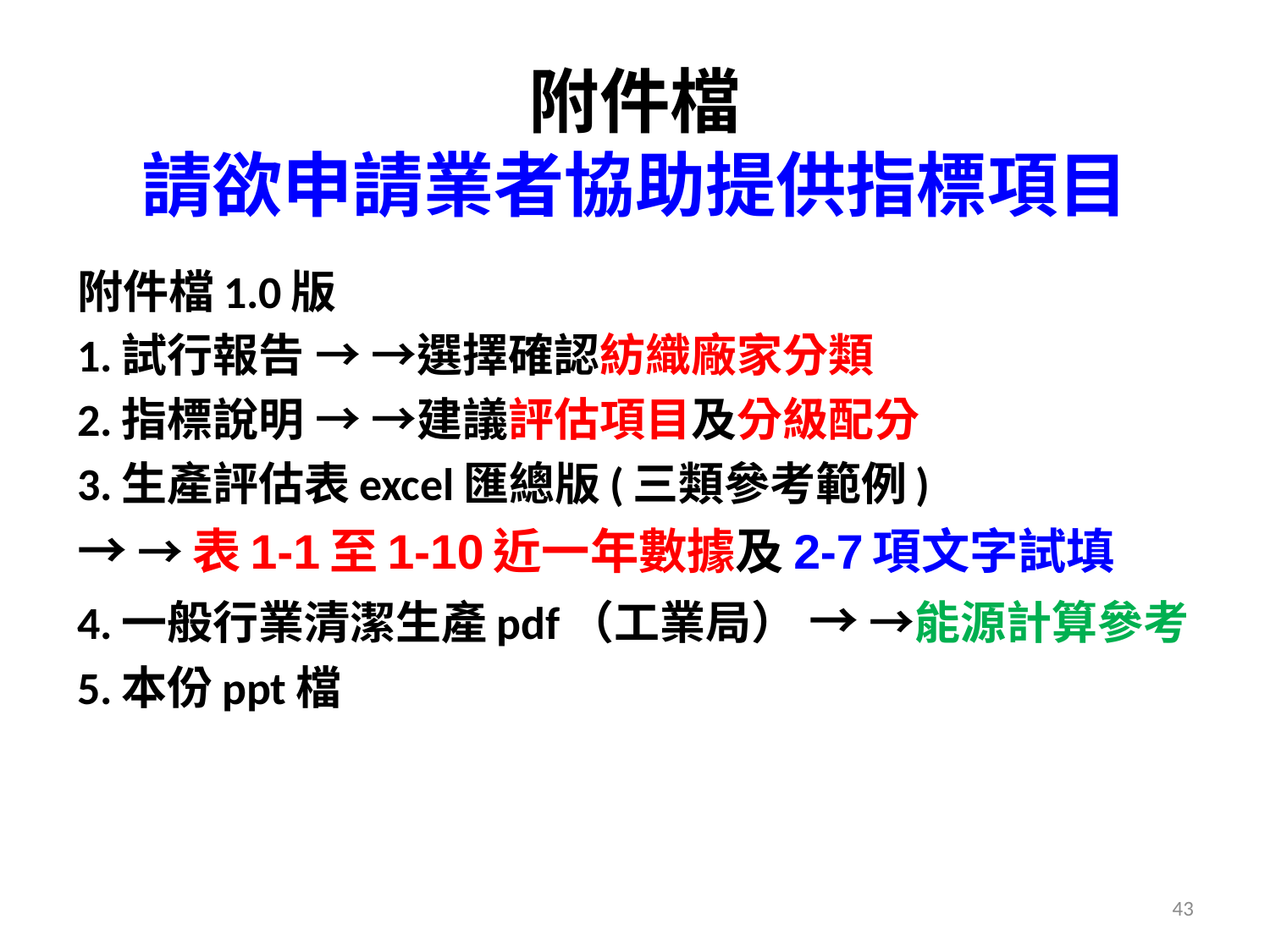

# 附件檔 請欲申請業者協助提供指標項目
附件檔1.0版
1.試行報告 → →選擇確認紡織廠家分類
2.指標說明 → →建議評估項目及分級配分
3.生產評估表excel匯總版(三類參考範例)
→ →表1-1至1-10近一年數據及2-7項文字試填
4.一般行業清潔生產pdf（工業局） → →能源計算參考
5.本份ppt檔

43